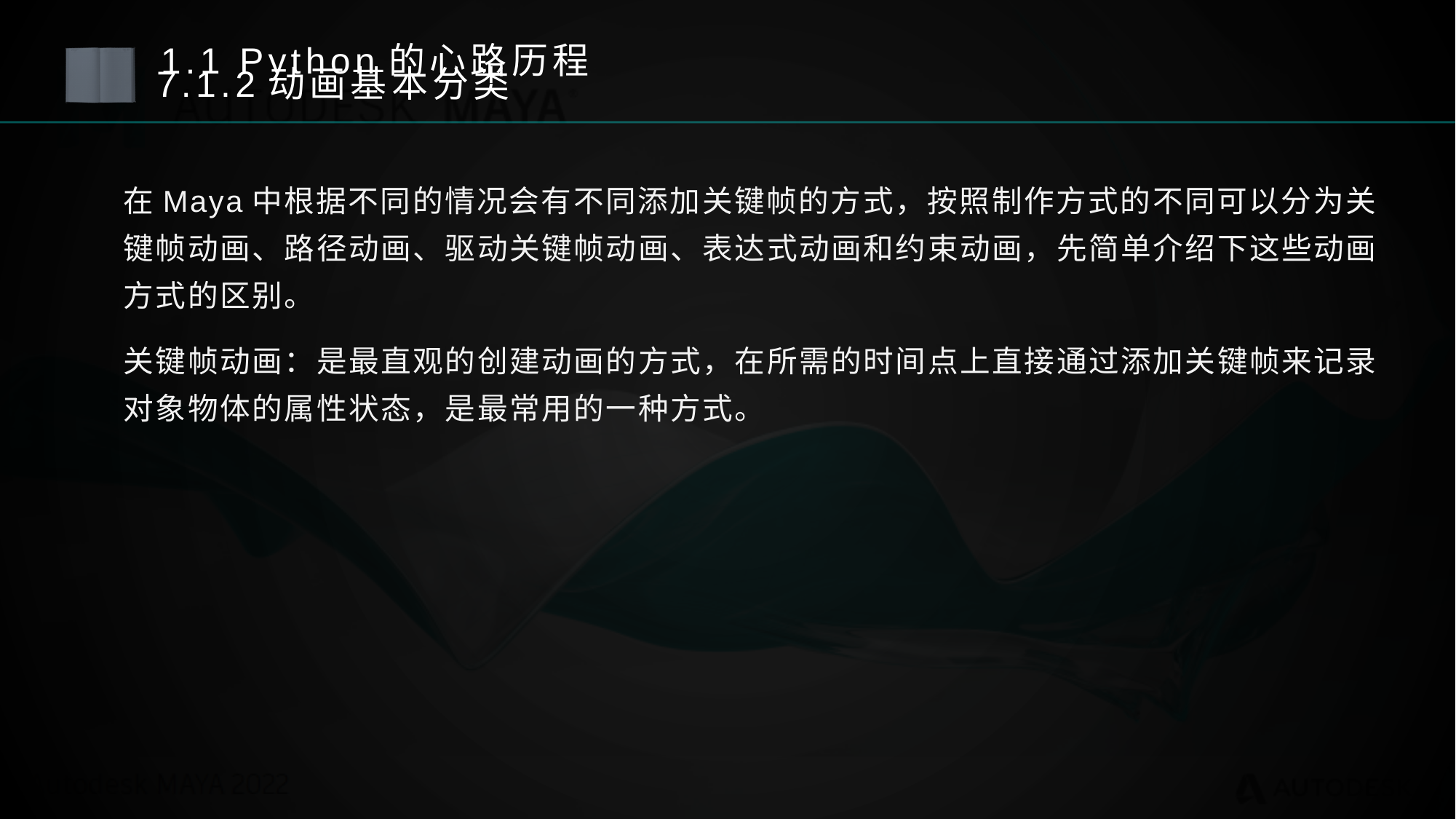

1.1 Python的心路历程
7.1.2动画基本分类
在Maya中根据不同的情况会有不同添加关键帧的方式，按照制作方式的不同可以分为关键帧动画、路径动画、驱动关键帧动画、表达式动画和约束动画，先简单介绍下这些动画方式的区别。
关键帧动画：是最直观的创建动画的方式，在所需的时间点上直接通过添加关键帧来记录对象物体的属性状态，是最常用的一种方式。